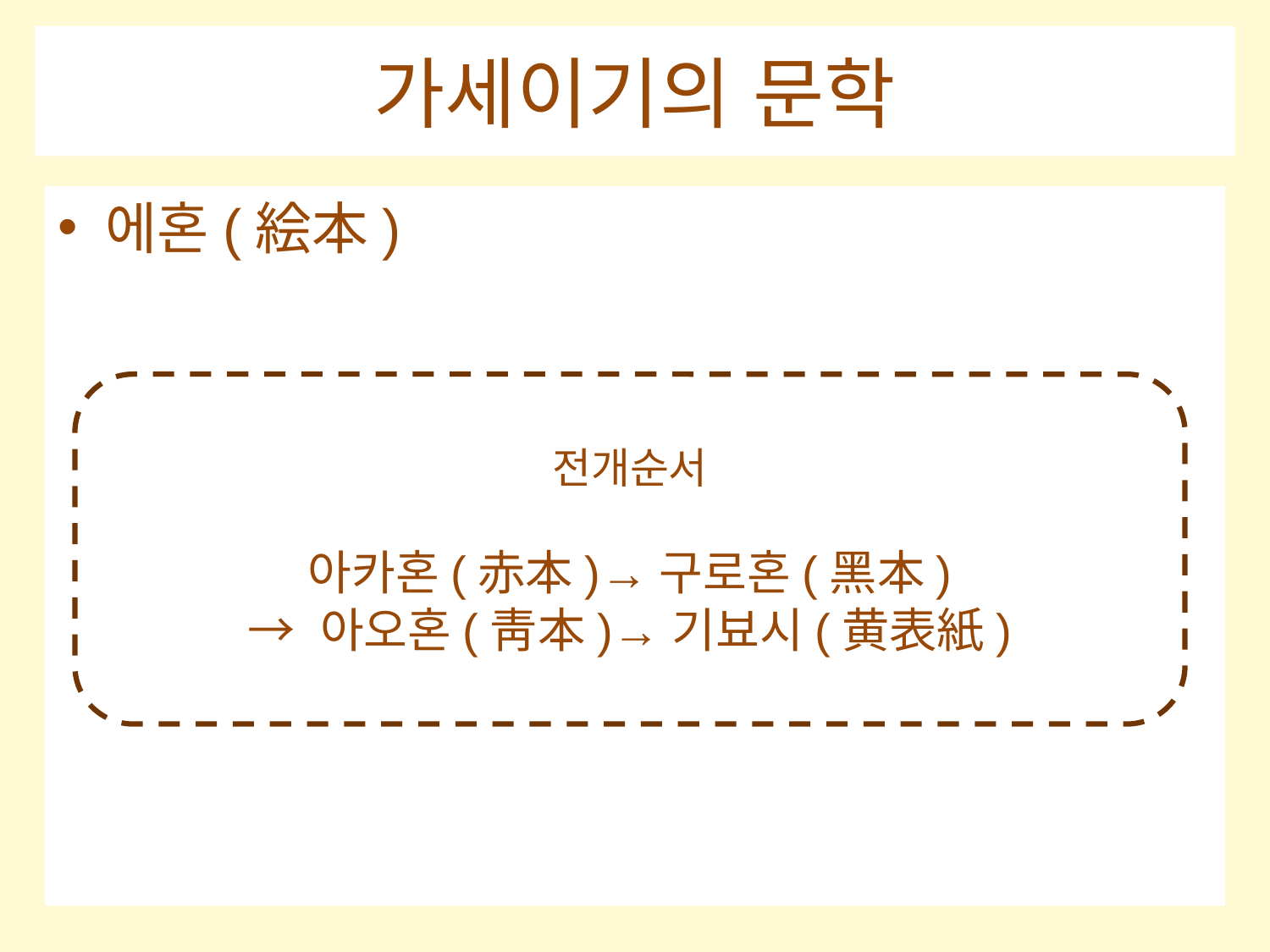

# 가세이기의 문학
에혼(絵本)

전개순서

아카혼(赤本)→구로혼(黑本)
→ 아오혼(靑本)→기뵤시(黄表紙)